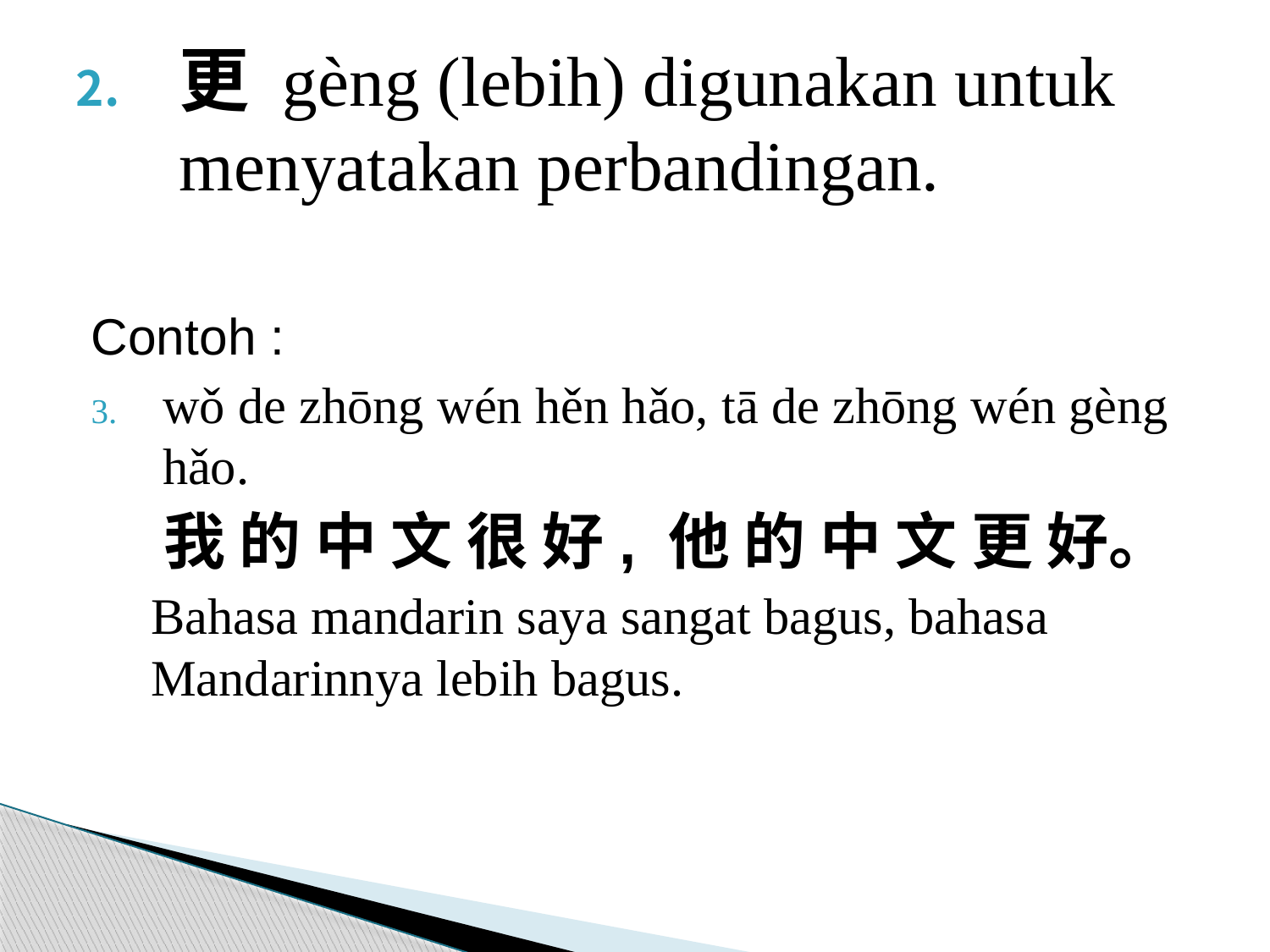

更 gèng (lebih) digunakan untuk menyatakan perbandingan.

Contoh :
wǒ de zhōng wén hěn hǎo, tā de zhōng wén gèng hǎo.
我 的 中 文 很 好, 他 的 中 文 更 好。
Bahasa mandarin saya sangat bagus, bahasa Mandarinnya lebih bagus.